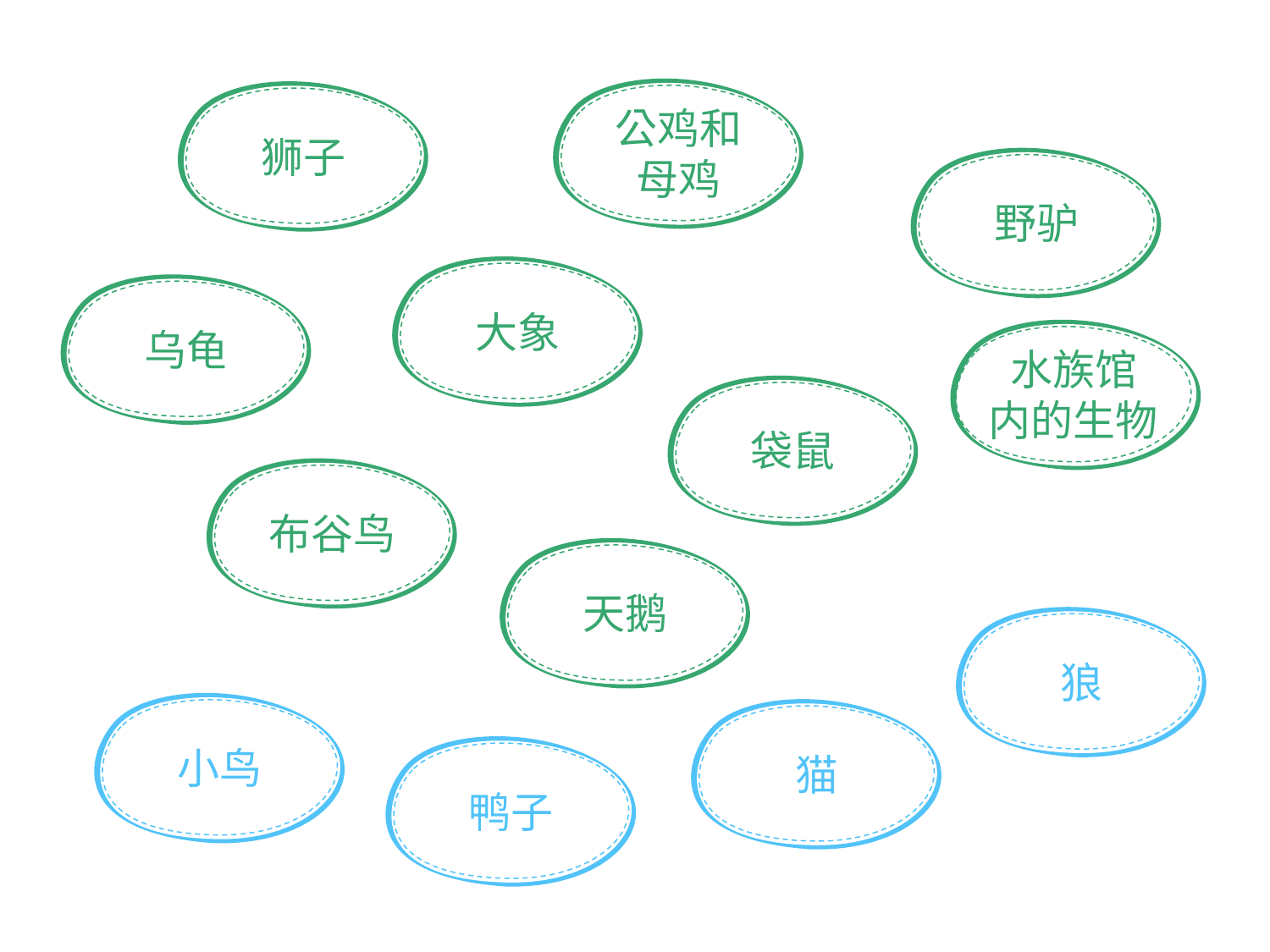

公鸡和
母鸡

狮子

野驴

大象

乌龟

水族馆
内的生物

袋鼠

布谷鸟

天鹅

狼

小鸟

猫

鸭子